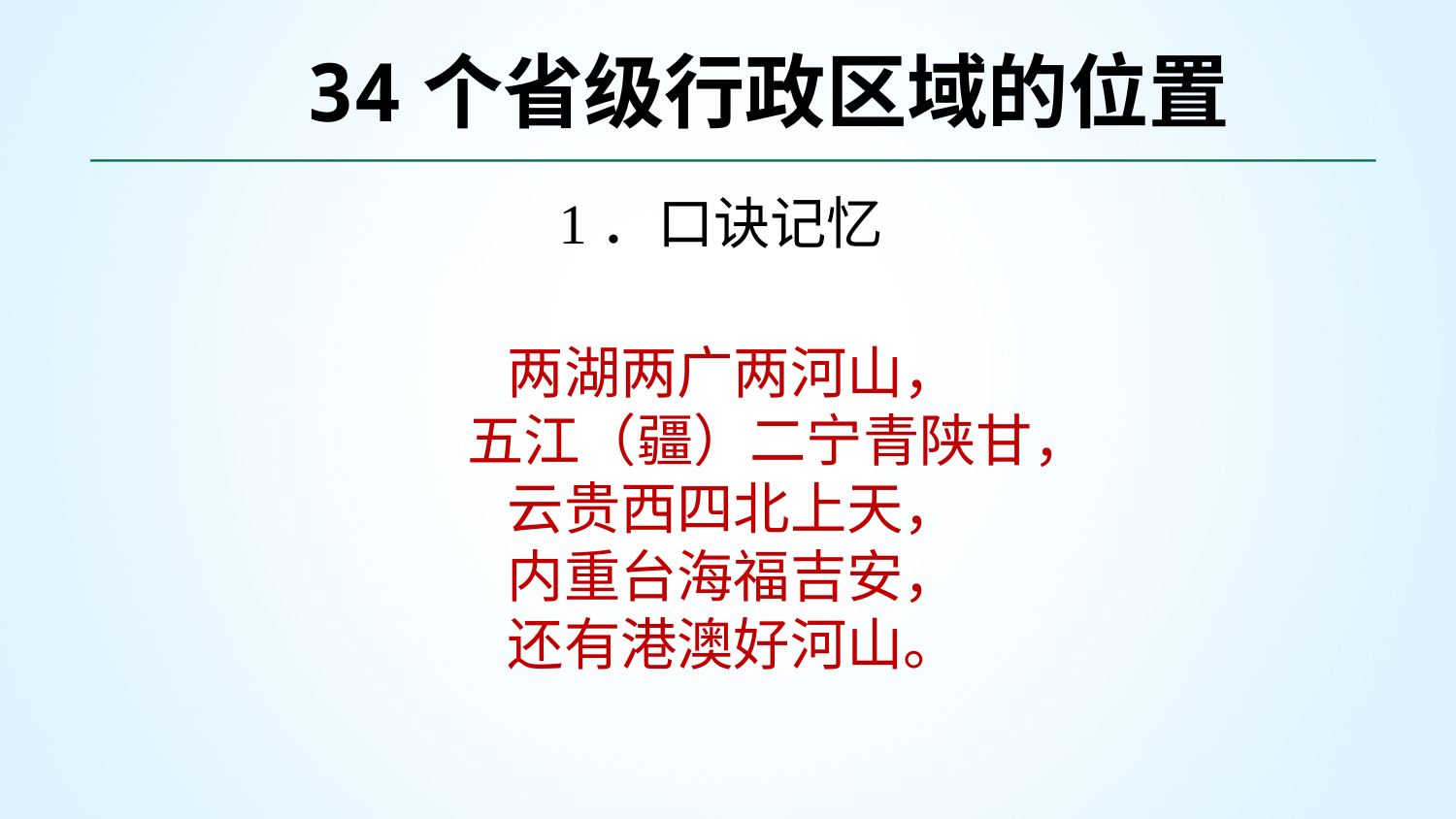

34个省级行政区域的位置
1．口诀记忆
两湖两广两河山，
      五江（疆）二宁青陕甘，
云贵西四北上天，
内重台海福吉安，
还有港澳好河山。